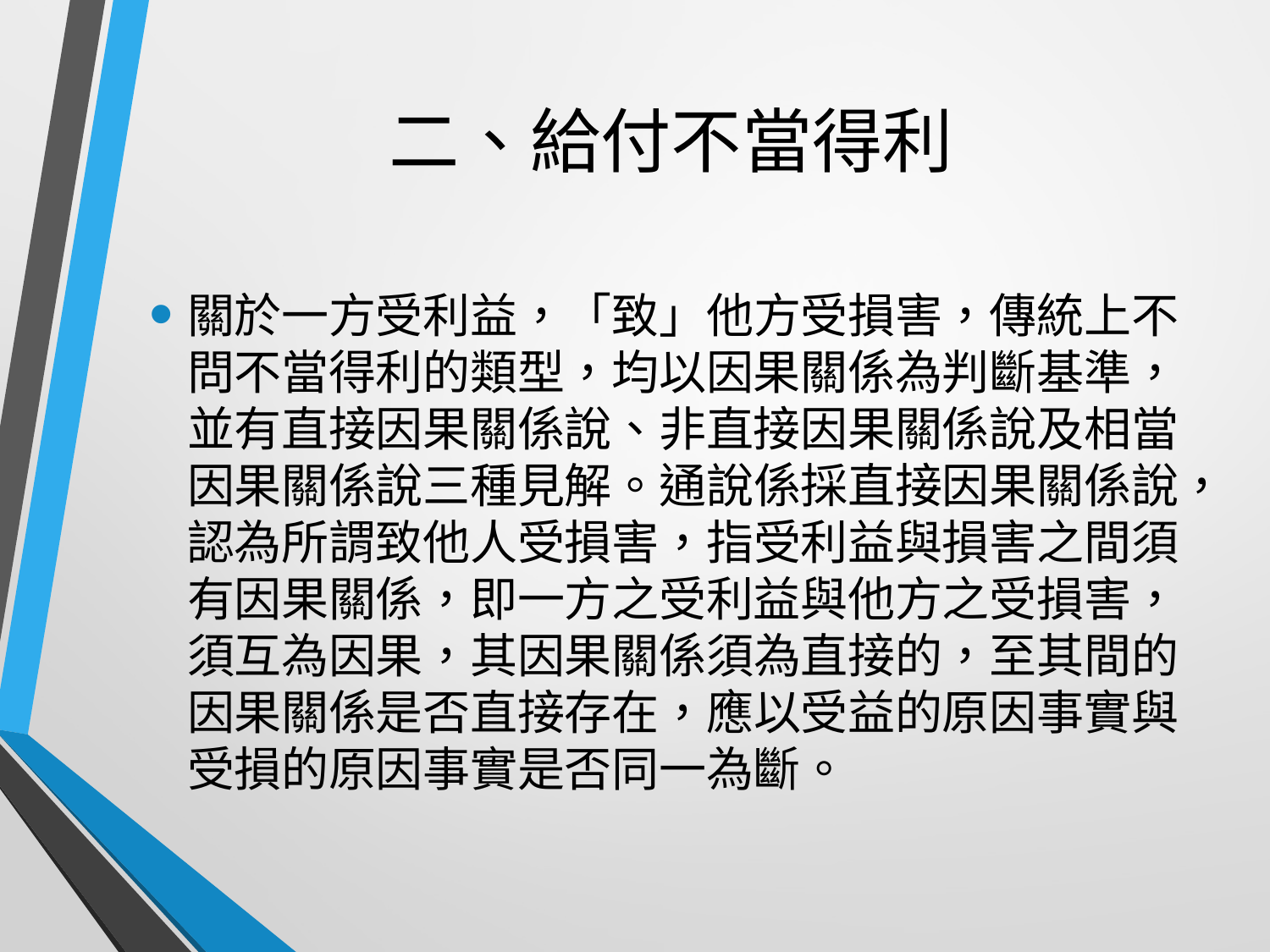

# 二、給付不當得利
關於一方受利益，「致」他方受損害，傳統上不問不當得利的類型，均以因果關係為判斷基準，並有直接因果關係說、非直接因果關係說及相當因果關係說三種見解。通說係採直接因果關係說，認為所謂致他人受損害，指受利益與損害之間須有因果關係，即一方之受利益與他方之受損害，須互為因果，其因果關係須為直接的，至其間的因果關係是否直接存在，應以受益的原因事實與受損的原因事實是否同一為斷。